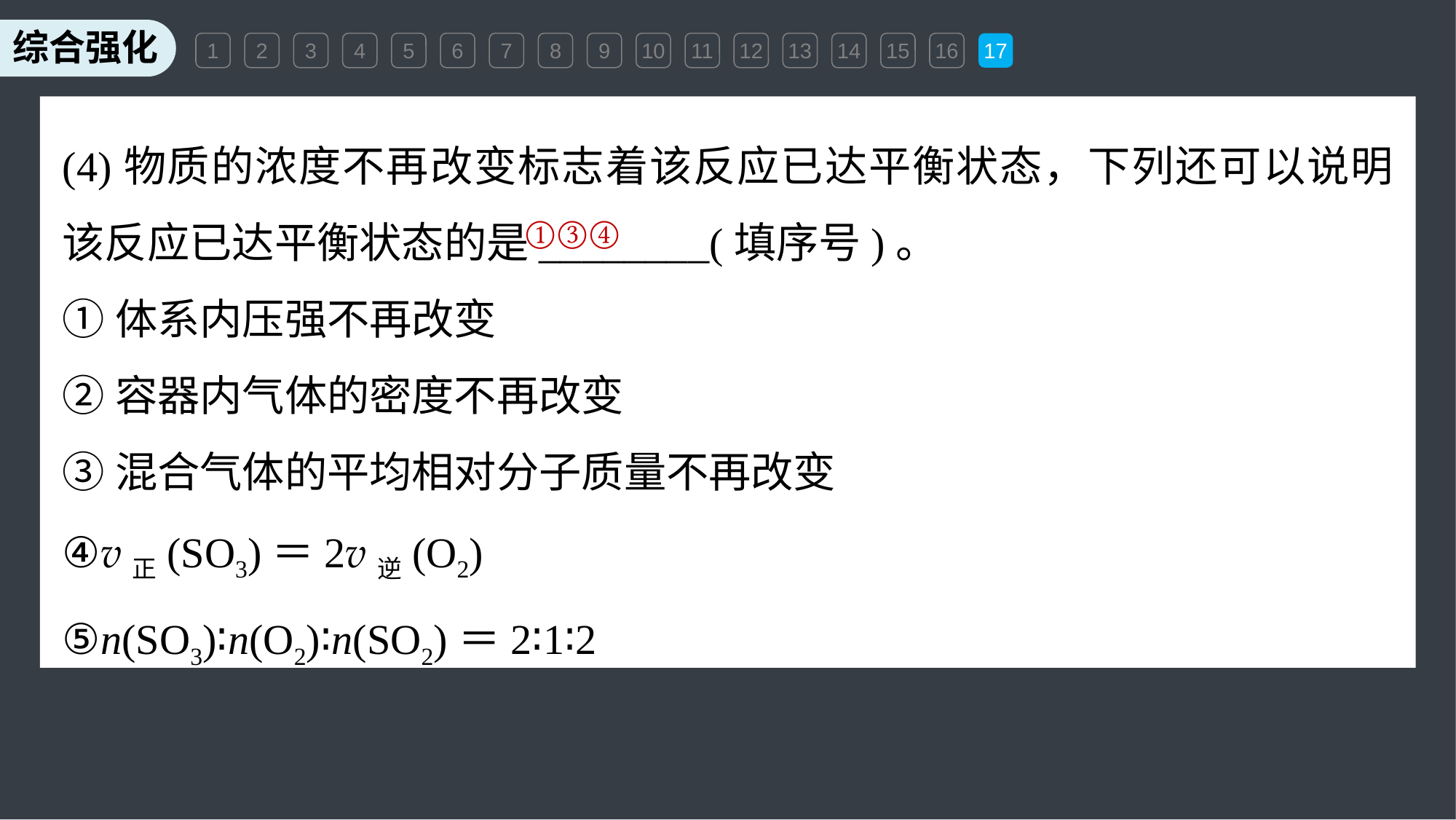

1
2
3
4
5
6
7
8
9
10
11
12
13
14
15
16
17
(4)物质的浓度不再改变标志着该反应已达平衡状态，下列还可以说明该反应已达平衡状态的是________(填序号)。
①体系内压强不再改变
②容器内气体的密度不再改变
③混合气体的平均相对分子质量不再改变
④v正(SO3)＝2v逆(O2)
⑤n(SO3)∶n(O2)∶n(SO2)＝2∶1∶2
①③④